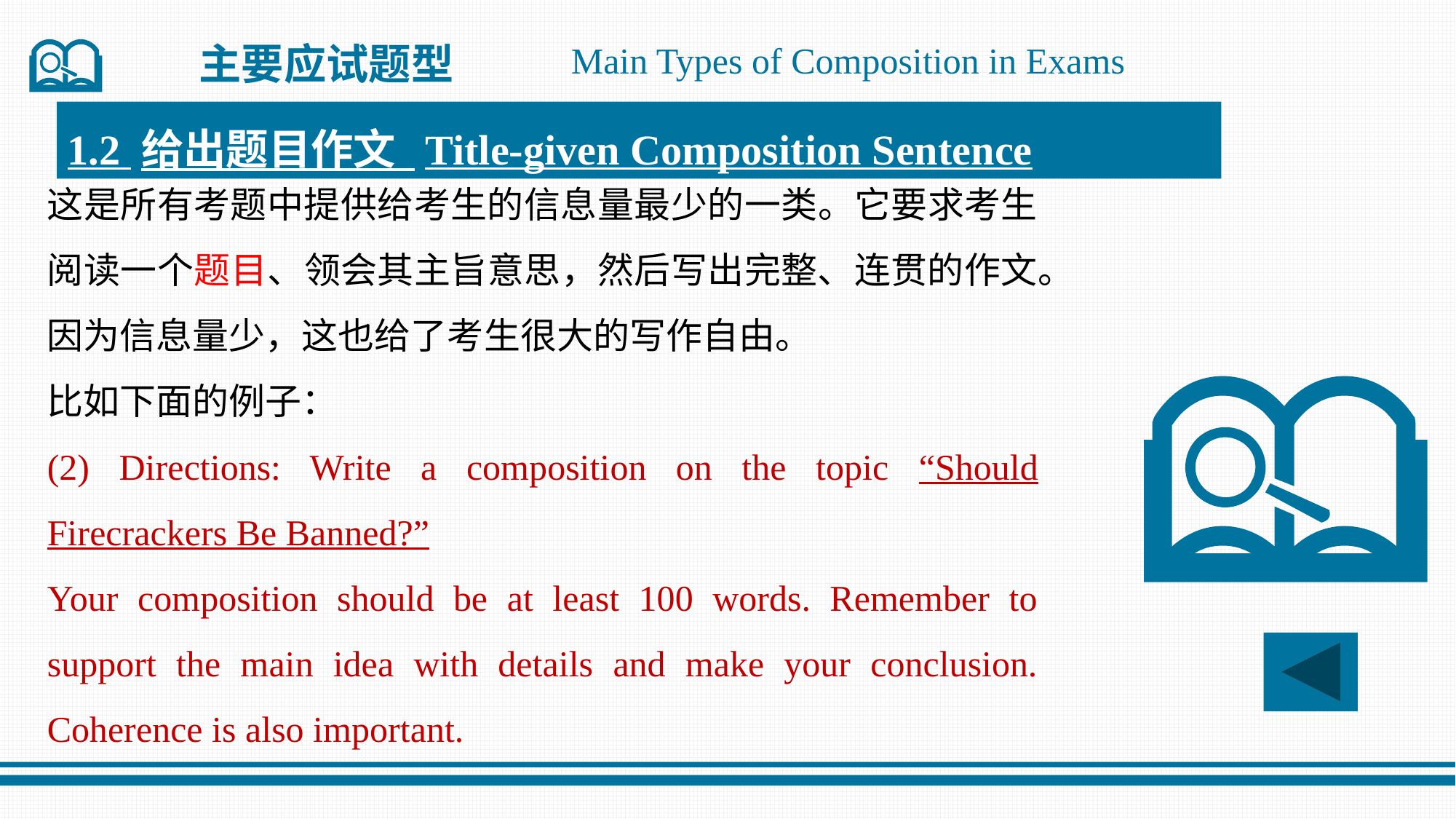

主要应试题型
Main Types of Composition in Exams
1.2 给出题目作文  Title-given Composition Sentence
这是所有考题中提供给考生的信息量最少的一类。它要求考生阅读一个题目、领会其主旨意思，然后写出完整、连贯的作文。因为信息量少，这也给了考生很大的写作自由。
比如下面的例子：
(2) Directions: Write a composition on the topic “Should Firecrackers Be Banned?”
Your composition should be at least 100 words. Remember to support the main idea with details and make your conclusion. Coherence is also important.